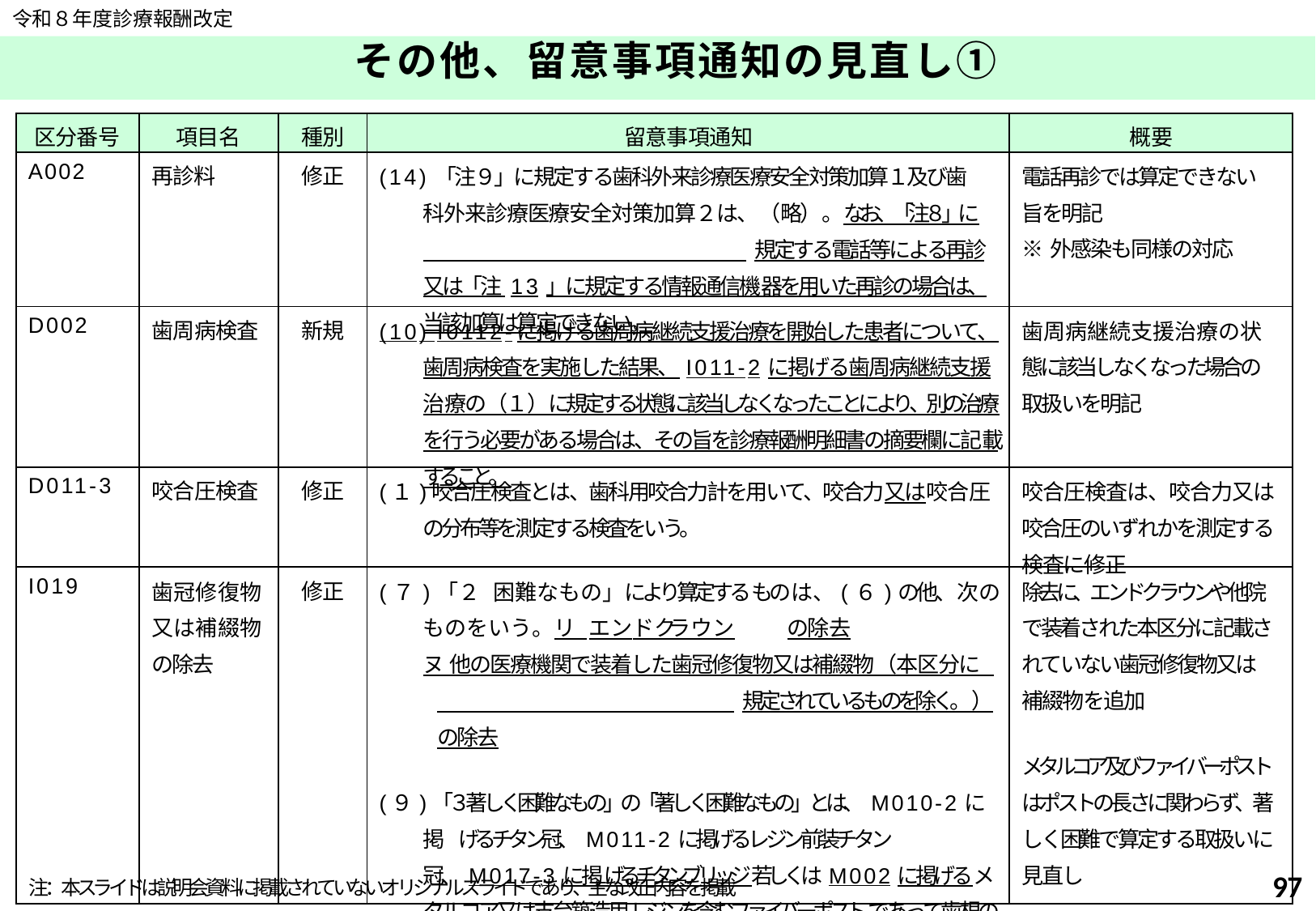

令和８年度診療報酬改定
# その他、留意事項通知の見直し①

| 区分番号 | 項目名 | 種別 | 留意事項通知 | 概要 |
| --- | --- | --- | --- | --- |
| A002 | 再診料 | 修正 | (14) 「注９」に規定する歯科外来診療医療安全対策加算１及び歯科外来診療医療安全対策加算２は、（略）。なお、「注８」に 規定する電話等による再診又は「注 13」に規定する情報通信機器を用いた再診の場合は、当該加算は算定できない。 | 電話再診では算定できない旨を明記 ※外感染も同様の対応 |
| D002 | 歯周病検査 | 新規 | (10) I0112-に掲げる歯周病継続支援治療を開始した患者について、 歯周病検査を実施した結果、I011-2に掲げる歯周病継続支援治療の（１）に規定する状態に該当しなくなったことにより、別の治療を行う必要がある場合は、その旨を診療報酬明細書の摘要欄に記載すること。 | 歯周病継続支援治療の状態に該当しなくなった場合の取扱いを明記 |
| D011-3 | 咬合圧検査 | 修正 | (１)咬合圧検査とは、歯科用咬合力計を用いて、咬合力又は咬合圧の分布等を測定する検査をいう。 | 咬合圧検査は、咬合力又は咬合圧のいずれかを測定する検査に修正 |
| I019 | 歯冠修復物又は補綴物の除去 | 修正 | (７)「２ 困難なもの」により算定するものは、(６)の他、次のものをいう。リ エンドクラウン の除去 ヌ 他の医療機関で装着した歯冠修復物又は補綴物（本区分に 規定されているものを除く。）の除去 (９)「３ 著しく困難なもの」の「著しく困難なもの」とは、M010-2に掲 げるチタン冠、M011-2に掲げるレジン前装チタン冠、M017-3に掲げるチタンブリッジ若しくはM002に掲げるメタルコア又は支台築造用レジンを含むファイバーポストであって歯根の長さの３分の１以上のポストを有するものをいう。 | 除去に、エンドクラウンや他院で装着された本区分に記載されていない歯冠修復物又は補綴物を追加 メタルコア及びファイバーポストはポストの長さに関わらず、著しく困難で算定する取扱いに見直し |
注：本スライドは説明会資料に掲載されていないオリジナルスライドであり、主な改正内容を掲載
97